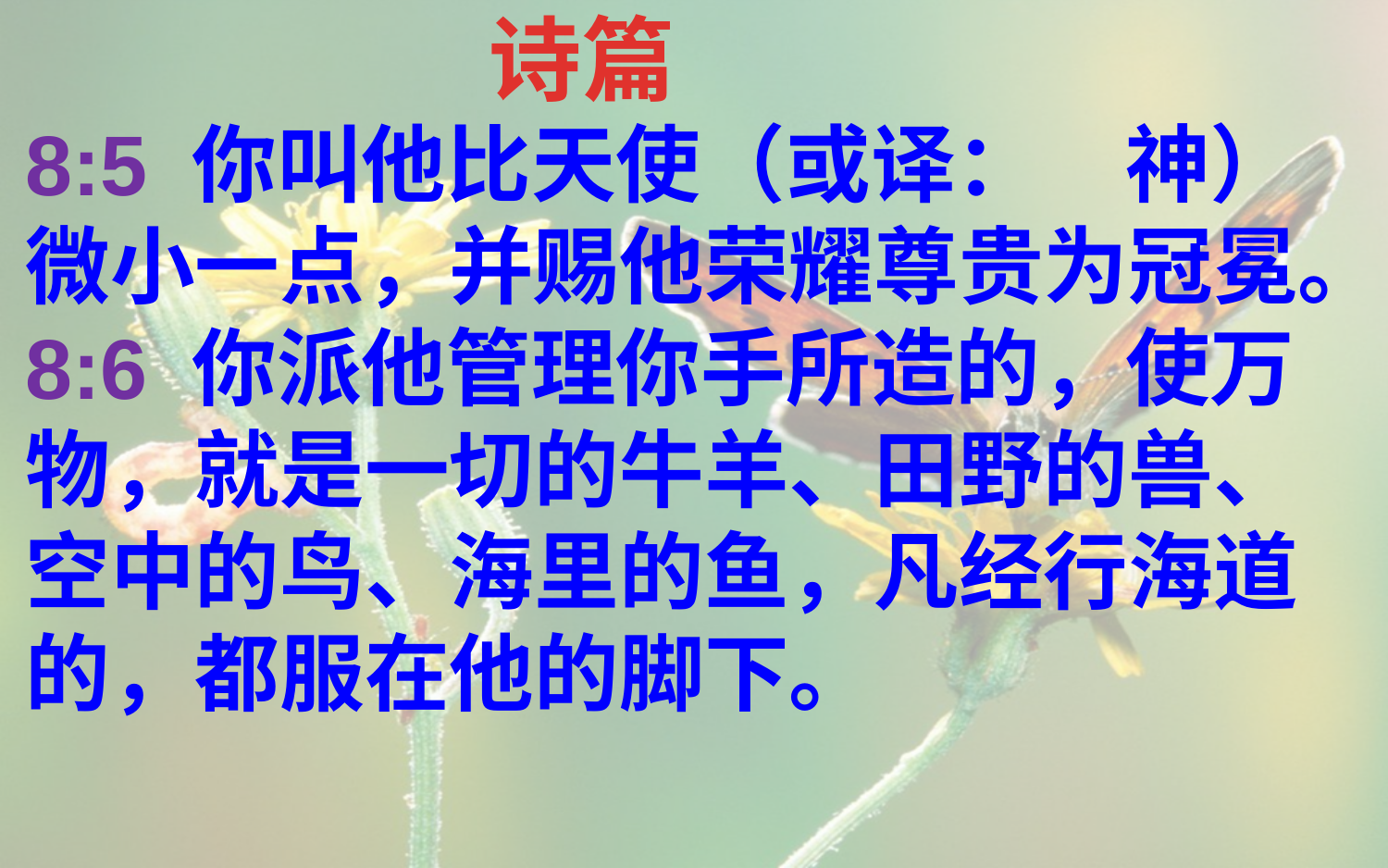

诗篇
8:5 你叫他比天使（或译：　神）微小一点，并赐他荣耀尊贵为冠冕。
8:6 你派他管理你手所造的，使万物，就是一切的牛羊、田野的兽、空中的鸟、海里的鱼，凡经行海道的，都服在他的脚下。